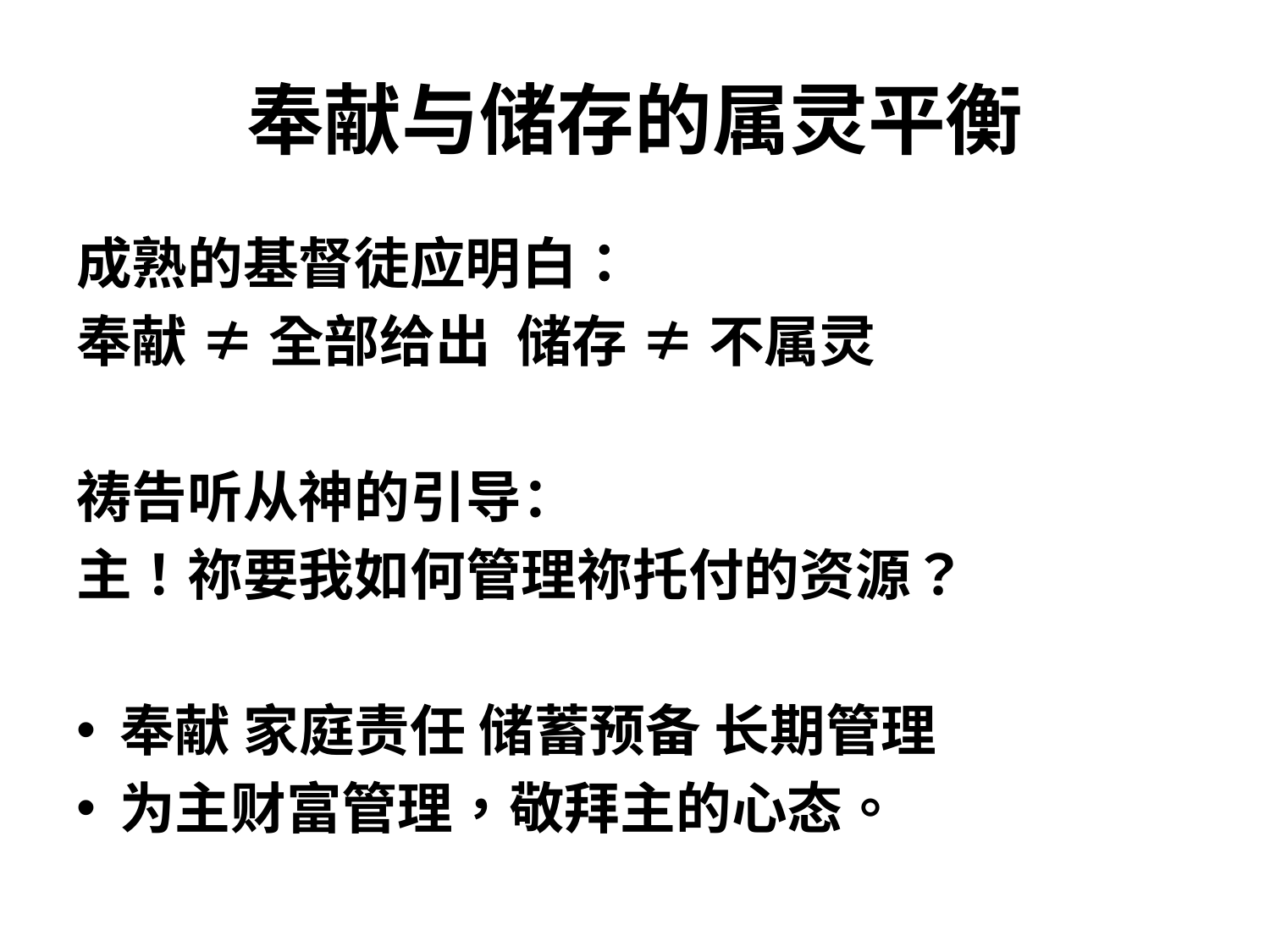

# 奉献与储存的属灵平衡
成熟的基督徒应明白：
奉献 ≠ 全部给出  储存 ≠ 不属灵

祷告听从神的引导：
主！祢要我如何管理祢托付的资源？

奉献 家庭责任 储蓄预备 长期管理
为主财富管理，敬拜主的心态。